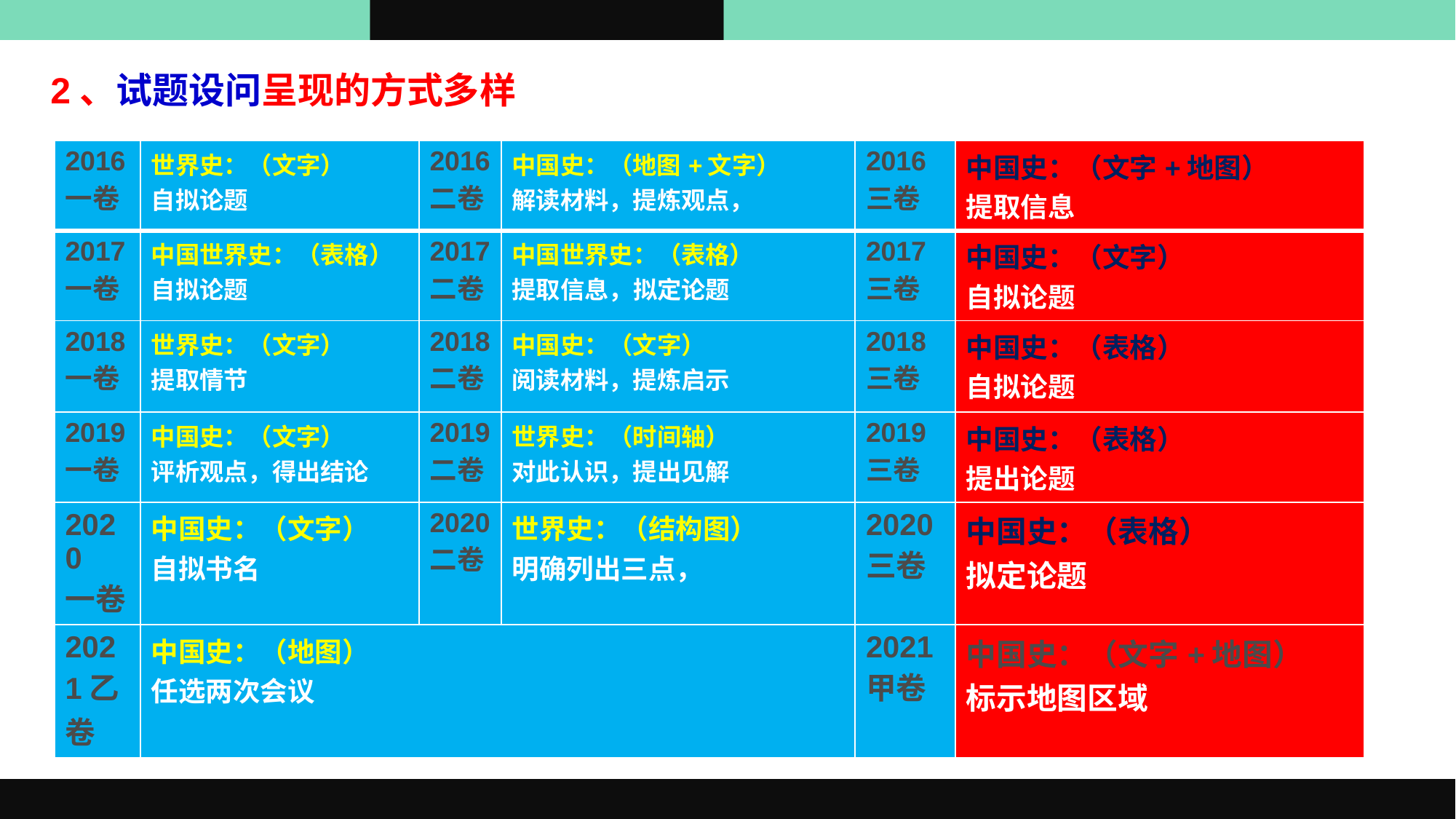

2、试题设问呈现的方式多样
| 2016 一卷 | 世界史：（文字） 自拟论题 | 2016 二卷 | 中国史：（地图+文字） 解读材料，提炼观点， | 2016 三卷 | 中国史：（文字+地图） 提取信息 |
| --- | --- | --- | --- | --- | --- |
| 2017 一卷 | 中国世界史：（表格） 自拟论题 | 2017 二卷 | 中国世界史：（表格） 提取信息，拟定论题 | 2017 三卷 | 中国史：（文字） 自拟论题 |
| 2018 一卷 | 世界史：（文字） 提取情节 | 2018 二卷 | 中国史：（文字） 阅读材料，提炼启示 | 2018 三卷 | 中国史：（表格） 自拟论题 |
| 2019 一卷 | 中国史：（文字） 评析观点，得出结论 | 2019 二卷 | 世界史：（时间轴） 对此认识，提出见解 | 2019 三卷 | 中国史：（表格） 提出论题 |
| 2020 一卷 | 中国史：（文字） 自拟书名 | 2020 二卷 | 世界史：（结构图） 明确列出三点， | 2020 三卷 | 中国史：（表格） 拟定论题 |
| 2021乙卷 | 中国史：（地图） 任选两次会议 |  |  | 2021 甲卷 | 中国史：（文字+地图） 标示地图区域 |